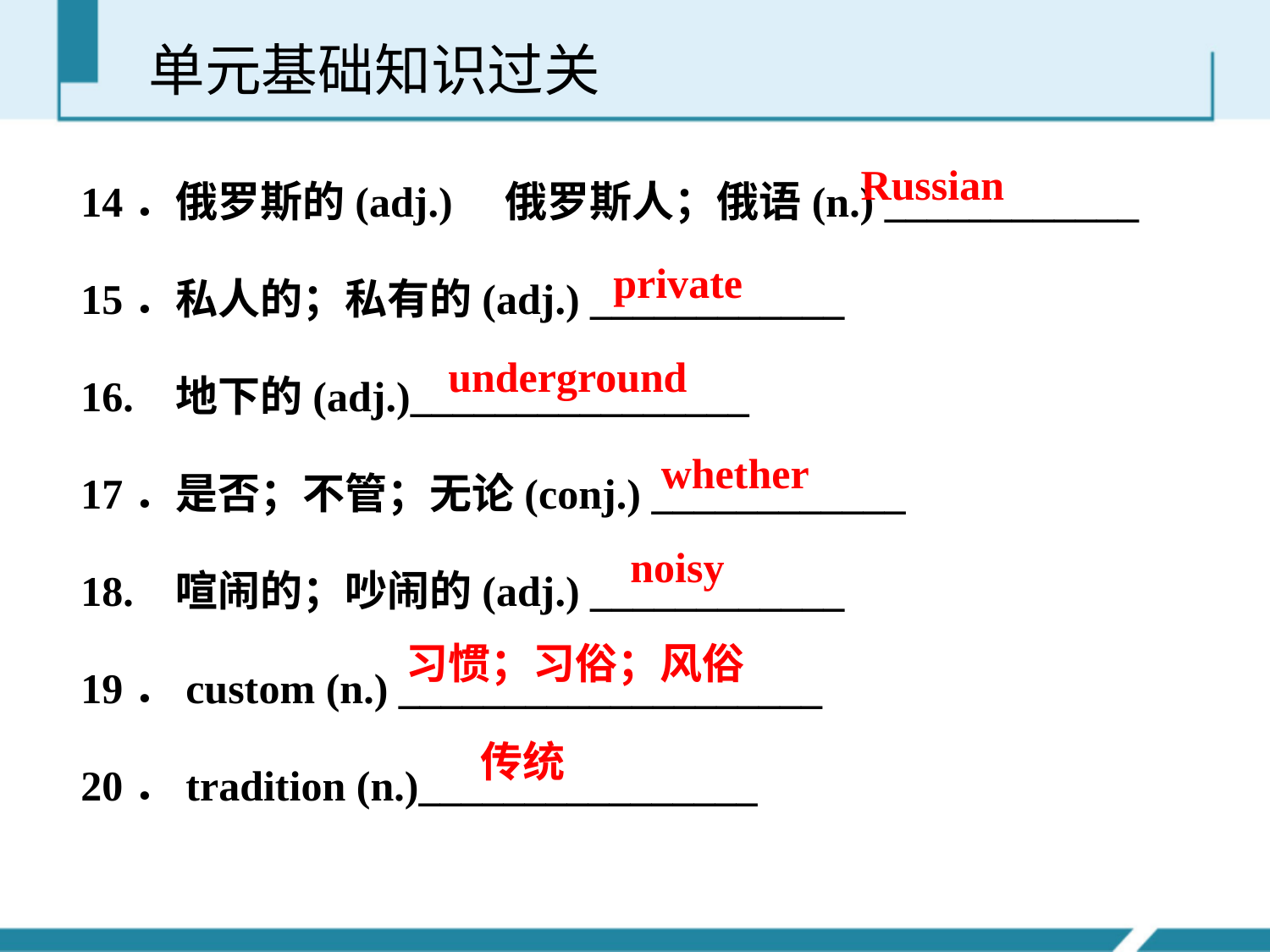

单元基础知识过关
14．俄罗斯的(adj.)　俄罗斯人；俄语(n.) ____________
15．私人的；私有的(adj.) ____________
16.   地下的(adj.)________________
17．是否；不管；无论(conj.) ____________
18.   喧闹的；吵闹的(adj.) ____________
19．custom (n.) ____________________
20．tradition (n.)________________
Russian
private
underground
whether
noisy
习惯；习俗；风俗
传统